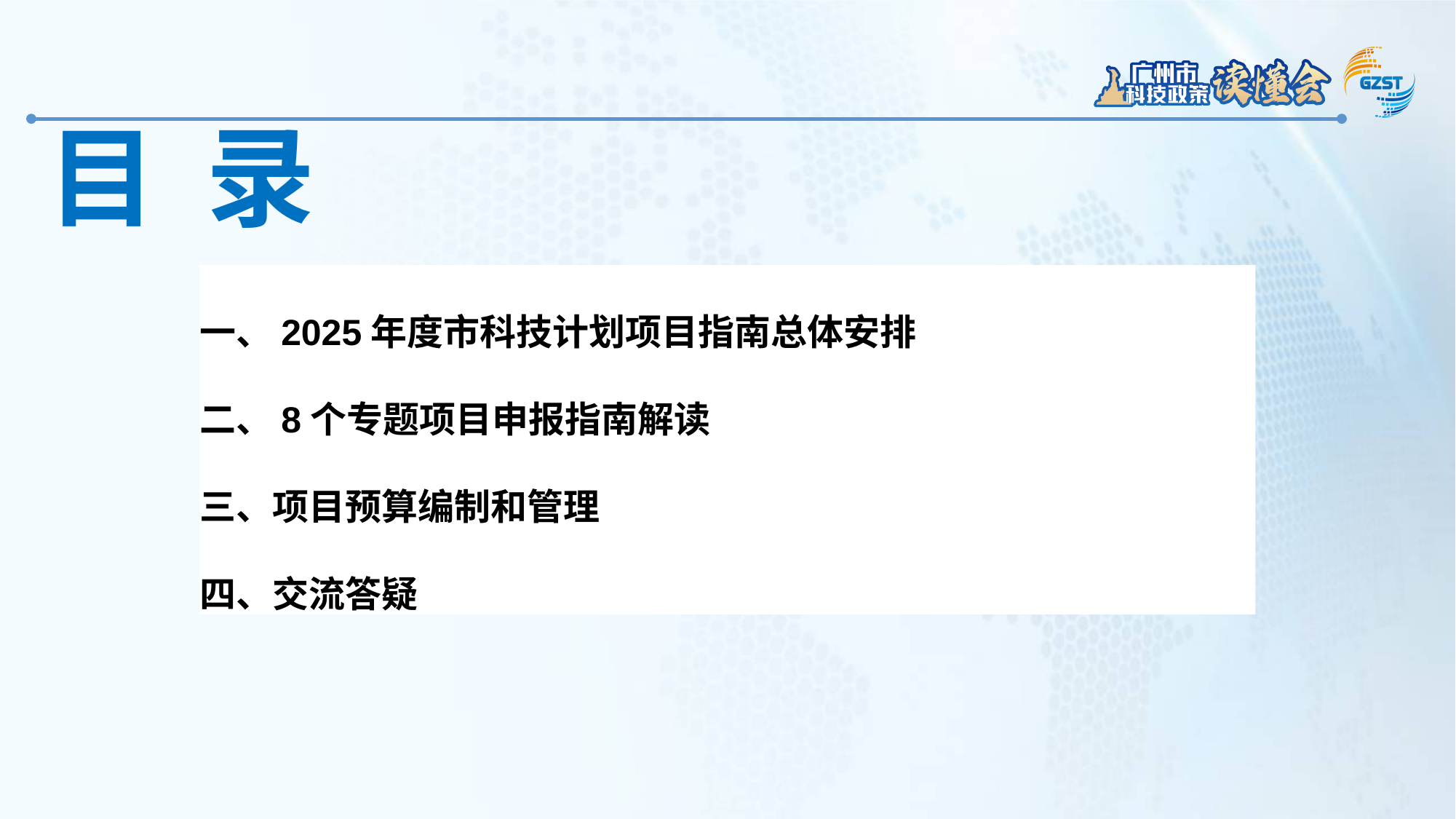

目  录
一、2025年度市科技计划项目指南总体安排
二、8个专题项目申报指南解读
三、项目预算编制和管理
四、交流答疑